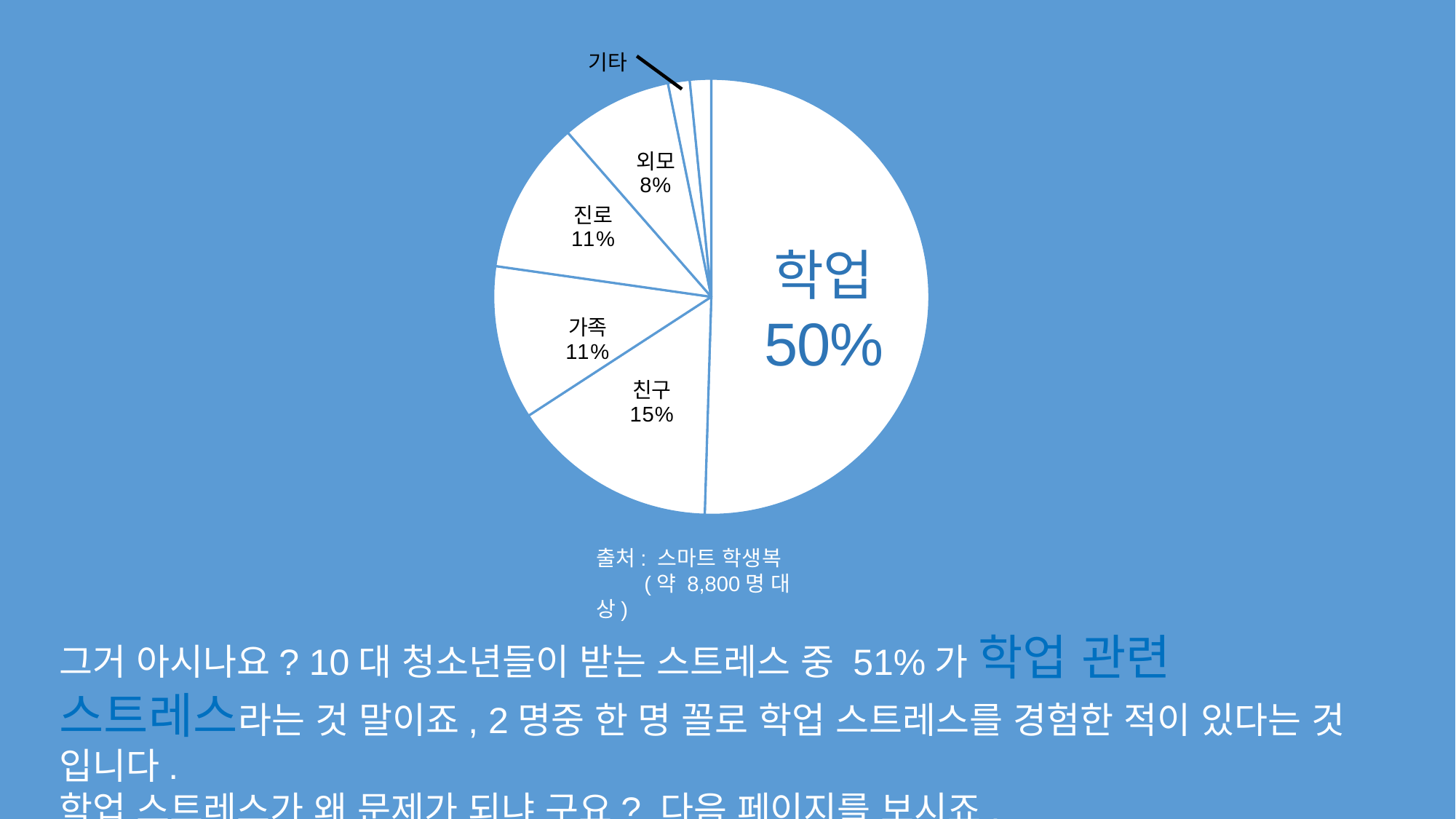

### Chart

| Category | 스트레스의 주된 원인은 무엇인가요? |
|---|---|
| 학업 | 50.48 |
| 친구 | 15.34 |
| 가족 | 11.43 |
| 진로 | 11.32 |
| 외모 | 8.24 |
| 이성 | 1.61 |
| 건강 | 1.58 |
기타
출처: 스마트 학생복
        (약 8,800명 대상)
그거 아시나요? 10대 청소년들이 받는 스트레스 중 51%가 학업 관련 스트레스라는 것 말이죠, 2명중 한 명 꼴로 학업 스트레스를 경험한 적이 있다는 것 입니다.
학업 스트레스가 왜 문제가 되냐 구요? 다음 페이지를 보시죠.